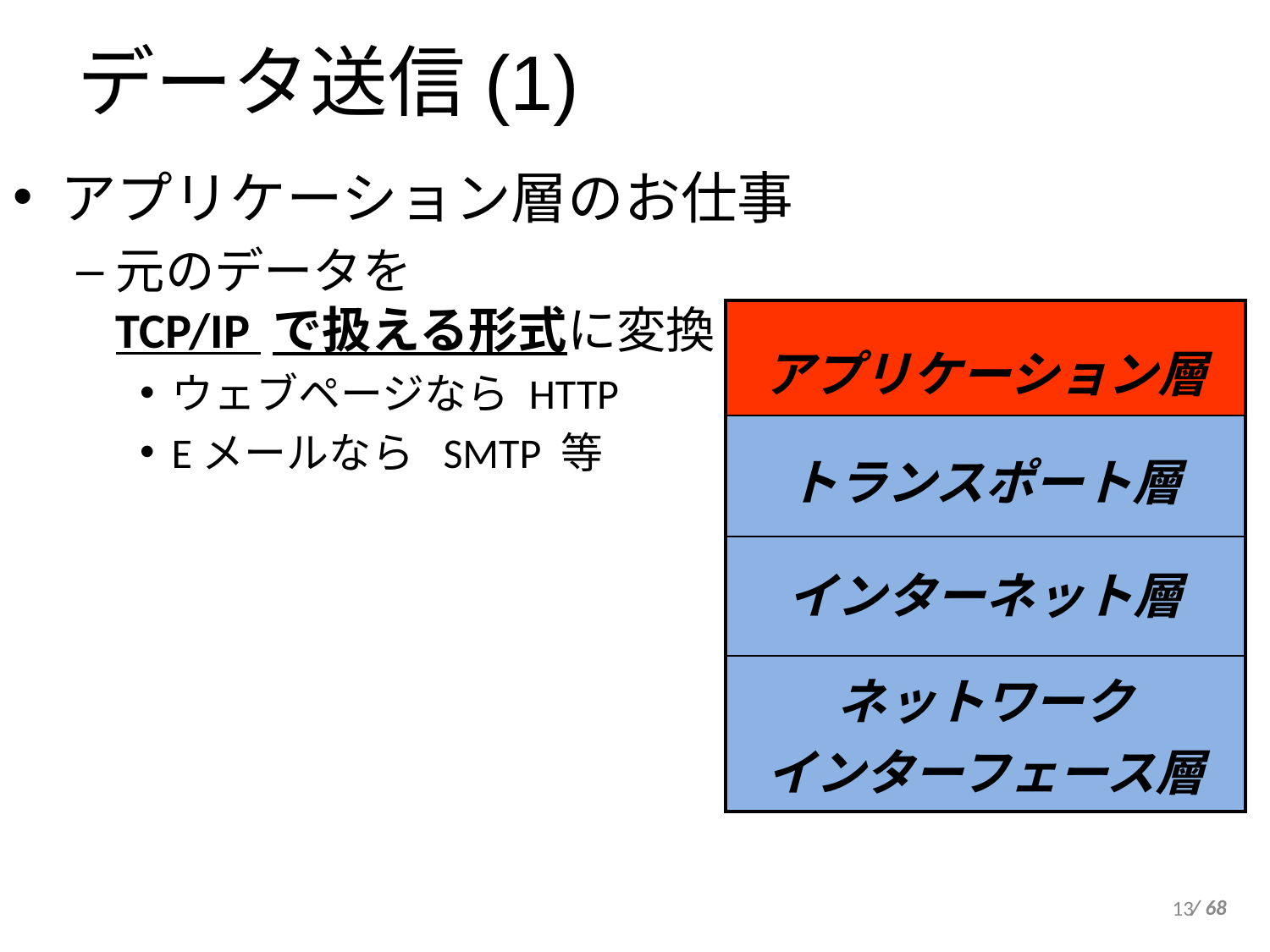

データ送信(1)
アプリケーション層のお仕事
元のデータを
TCP/IP で扱える形式に変換
ウェブページなら HTTP
Eメールなら  SMTP 等

| アプリケーション層 |
| --- |
| トランスポート層 |
| インターネット層 |
| ネットワーク インターフェース層 |
13